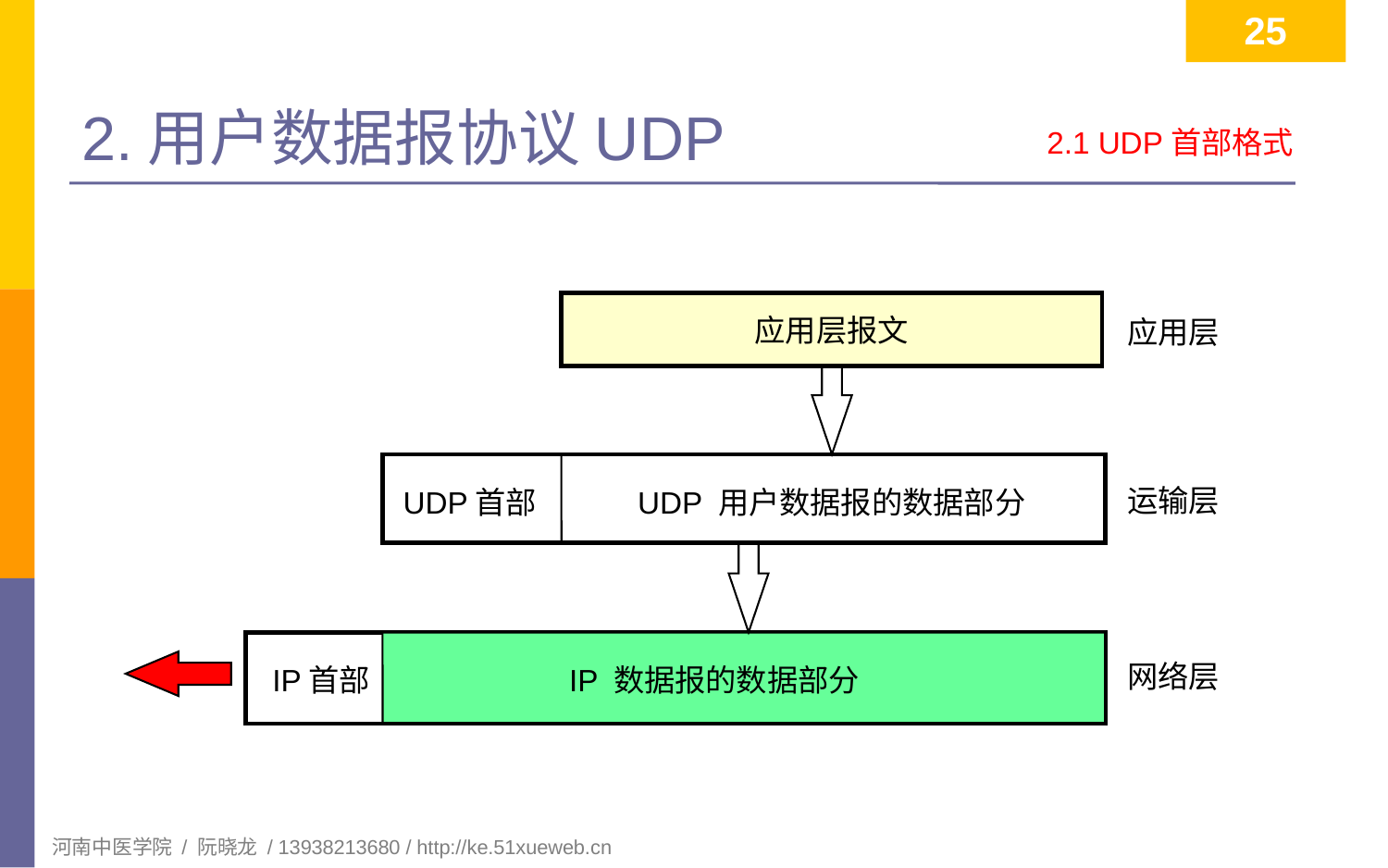

25
# 2.用户数据报协议UDP
2.1 UDP首部格式
应用层报文
应用层

运输层
UDP 用户数据报的数据部分
UDP首部

网络层

IP首部
IP 数据报的数据部分